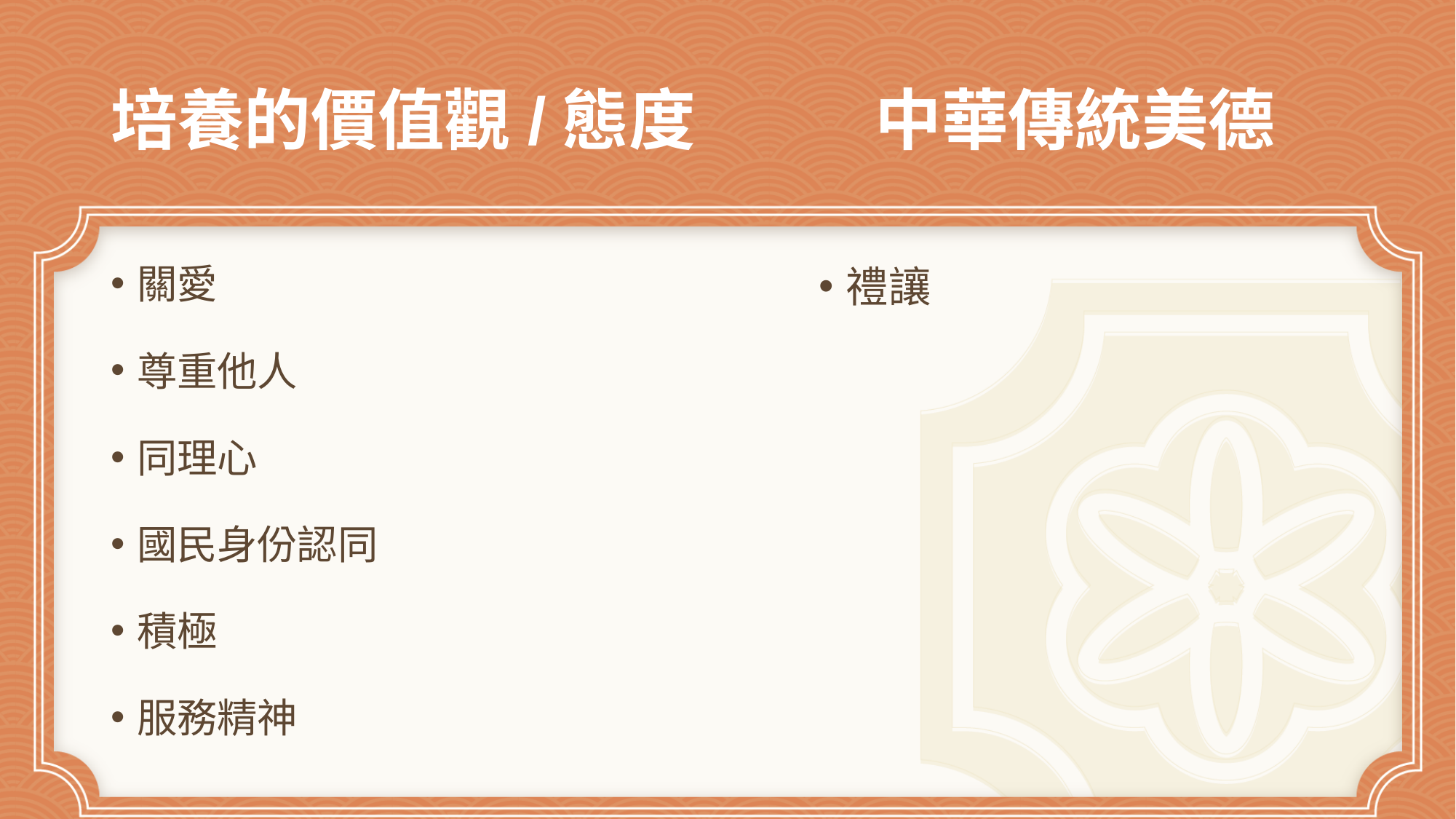

# 培養的價值觀/態度		中華傳統美德
關愛
尊重他人
同理心
國民身份認同
積極
服務精神
禮讓